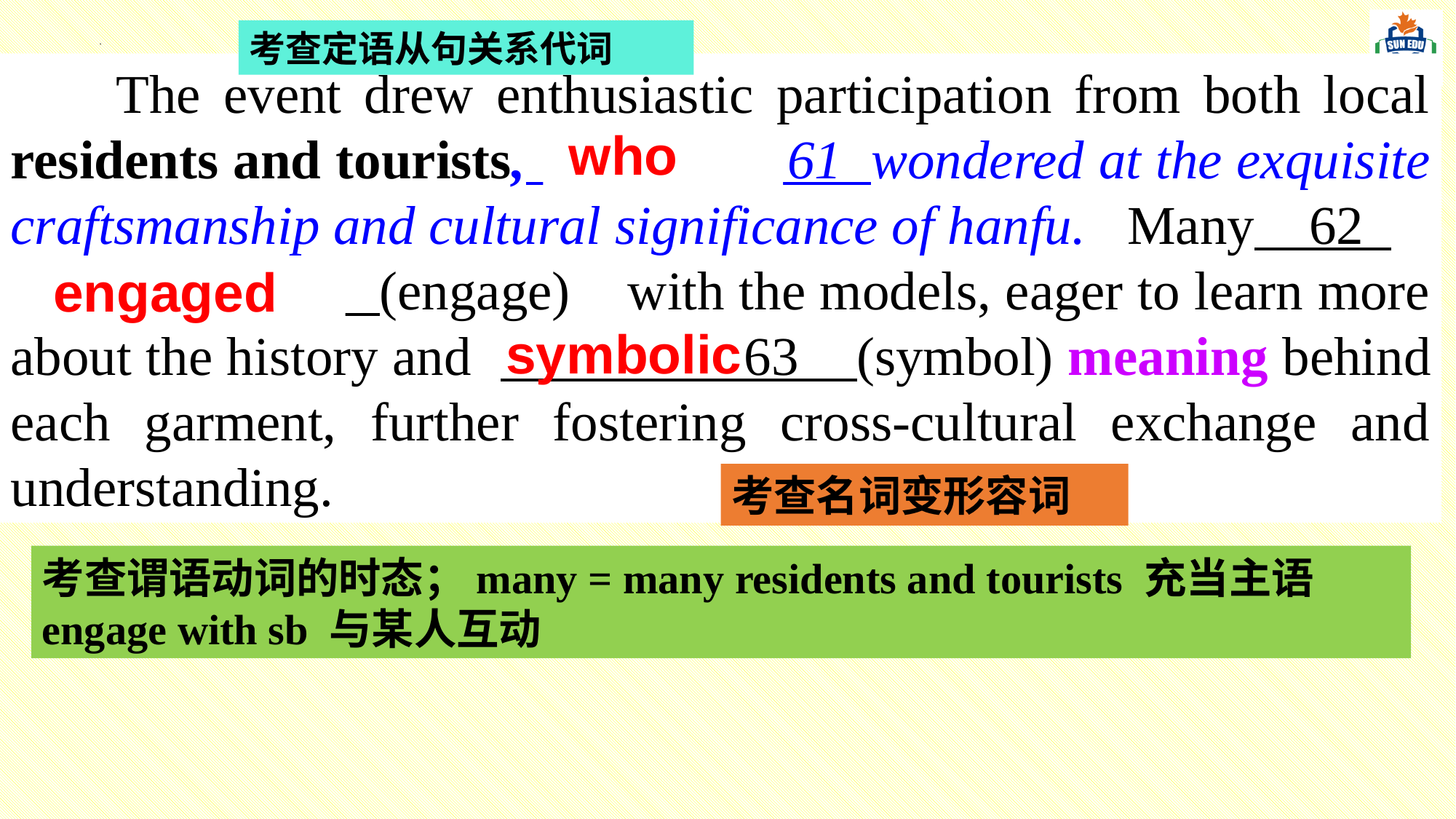

考查定语从句关系代词
   The event drew enthusiastic participation from both local residents and tourists,                  61  wondered at the exquisite craftsmanship and cultural significance of hanfu.   Many    62
                       (engage)    with the models, eager to learn more about the history and                   63    (symbol) meaning behind each garment, further fostering cross-cultural exchange and understanding.
 who
engaged
symbolic
考查名词变形容词
考查谓语动词的时态；many = many residents and tourists 充当主语
engage with sb 与某人互动